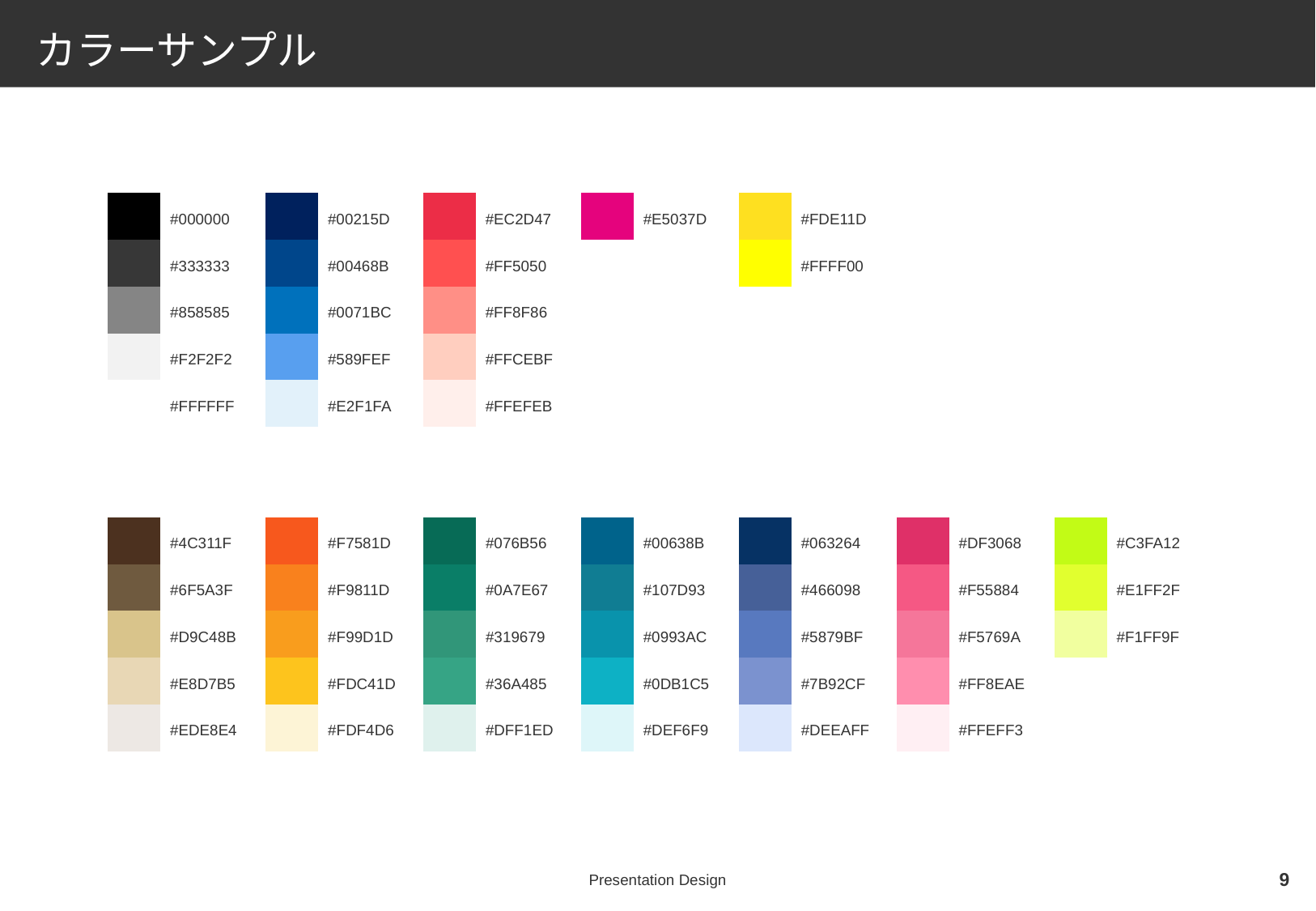

# カラーサンプル
|  | #000000 |  | #00215D |  | #EC2D47 |  | #E5037D |  | #FDE11D |
| --- | --- | --- | --- | --- | --- | --- | --- | --- | --- |
|  | #333333 |  | #00468B |  | #FF5050 |  |  |  | #FFFF00 |
|  | #858585 |  | #0071BC |  | #FF8F86 |  |  |  |  |
|  | #F2F2F2 |  | #589FEF |  | #FFCEBF |  |  |  |  |
|  | #FFFFFF |  | #E2F1FA |  | #FFEFEB |  |  |  |  |
|  | #4C311F |  | #F7581D |  | #076B56 |  | #00638B |  | #063264 |  | #DF3068 |  | #C3FA12 |
| --- | --- | --- | --- | --- | --- | --- | --- | --- | --- | --- | --- | --- | --- |
|  | #6F5A3F |  | #F9811D |  | #0A7E67 |  | #107D93 |  | #466098 |  | #F55884 |  | #E1FF2F |
|  | #D9C48B |  | #F99D1D |  | #319679 |  | #0993AC |  | #5879BF |  | #F5769A |  | #F1FF9F |
|  | #E8D7B5 |  | #FDC41D |  | #36A485 |  | #0DB1C5 |  | #7B92CF |  | #FF8EAE |  |  |
|  | #EDE8E4 |  | #FDF4D6 |  | #DFF1ED |  | #DEF6F9 |  | #DEEAFF |  | #FFEFF3 |  |  |
Presentation Design
9